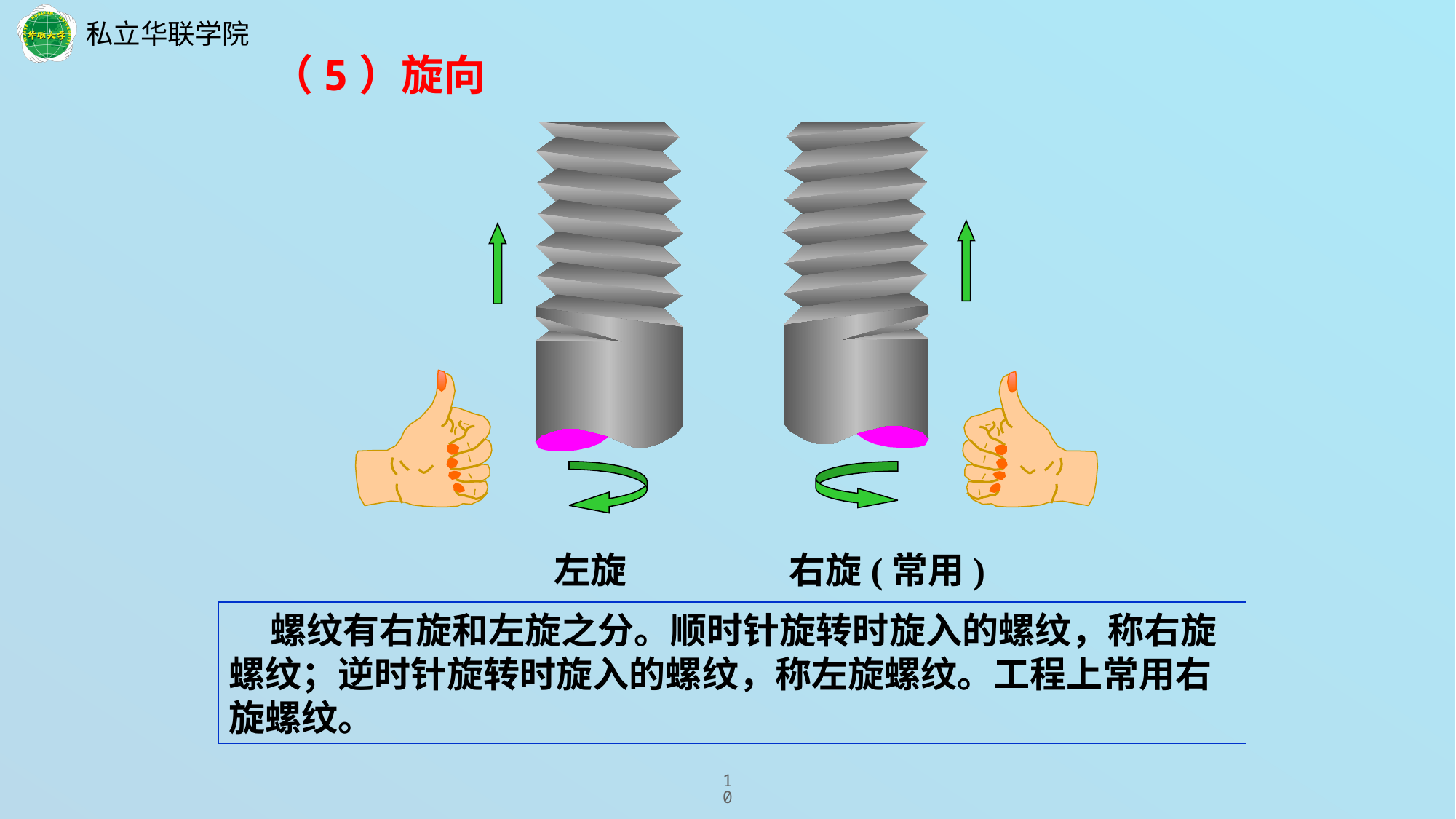

（5）旋向

左旋
右旋(常用)
    螺纹有右旋和左旋之分。顺时针旋转时旋入的螺纹，称右旋螺纹；逆时针旋转时旋入的螺纹，称左旋螺纹。工程上常用右旋螺纹。
10